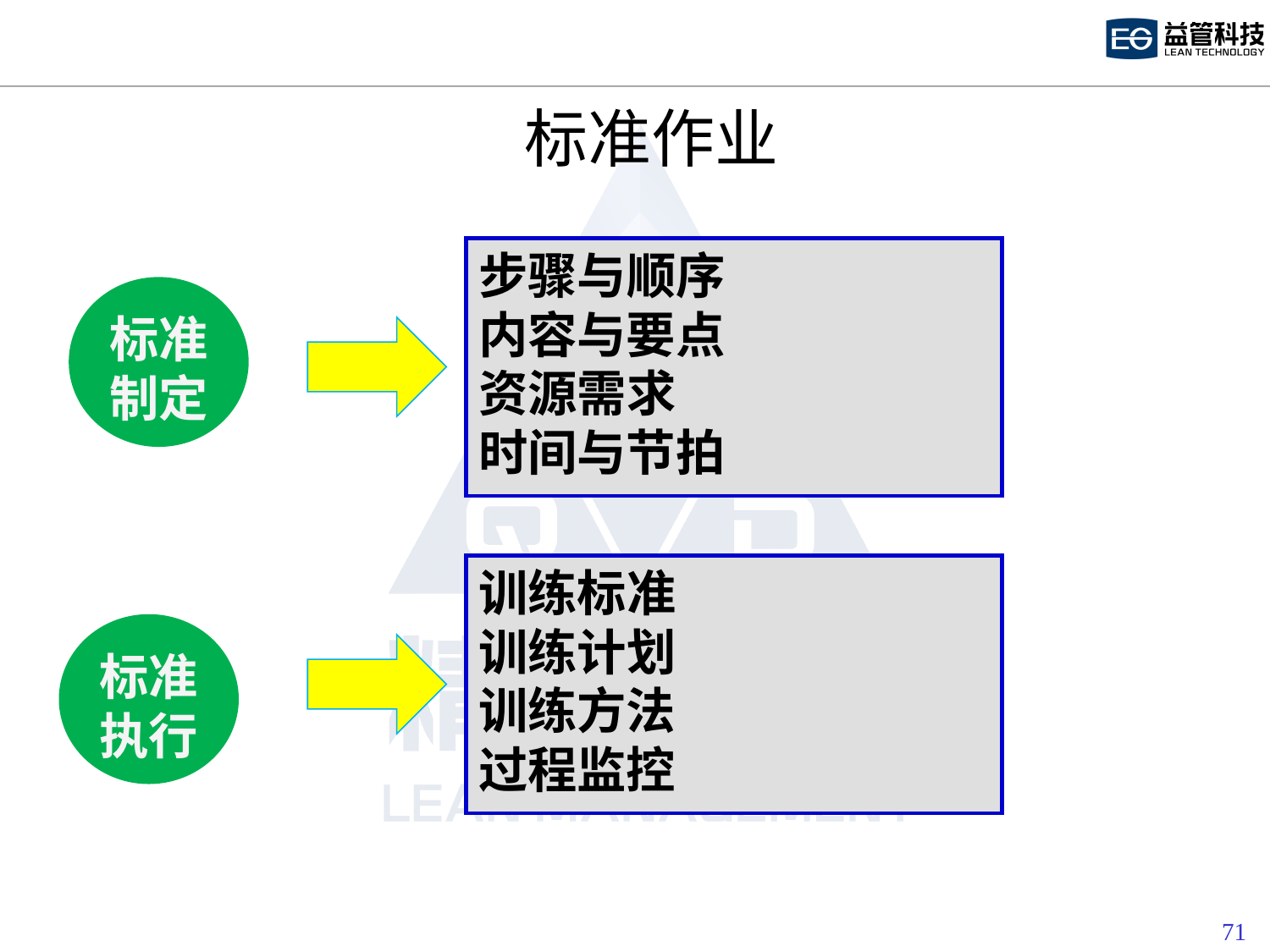

# 标准作业
步骤与顺序
内容与要点
资源需求
时间与节拍
标准制定

训练标准
训练计划
训练方法
过程监控
标准执行